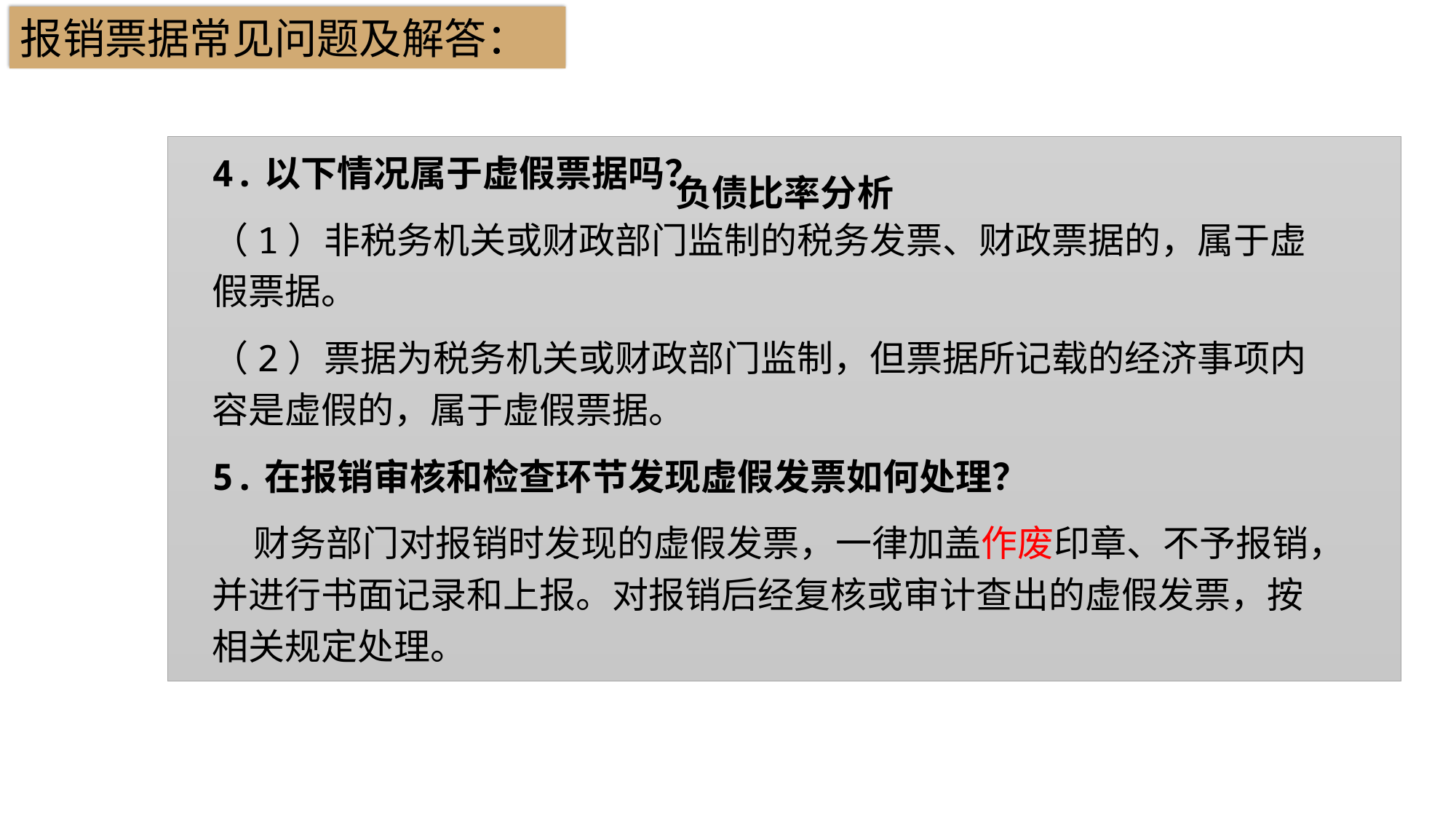

报销票据常见问题及解答：

### Chart: 负债比率分析

| Category |
|---|
4.以下情况属于虚假票据吗？
（1）非税务机关或财政部门监制的税务发票、财政票据的，属于虚假票据。
（2）票据为税务机关或财政部门监制，但票据所记载的经济事项内容是虚假的，属于虚假票据。
5.在报销审核和检查环节发现虚假发票如何处理？
    财务部门对报销时发现的虚假发票，一律加盖作废印章、不予报销，并进行书面记录和上报。对报销后经复核或审计查出的虚假发票，按相关规定处理。